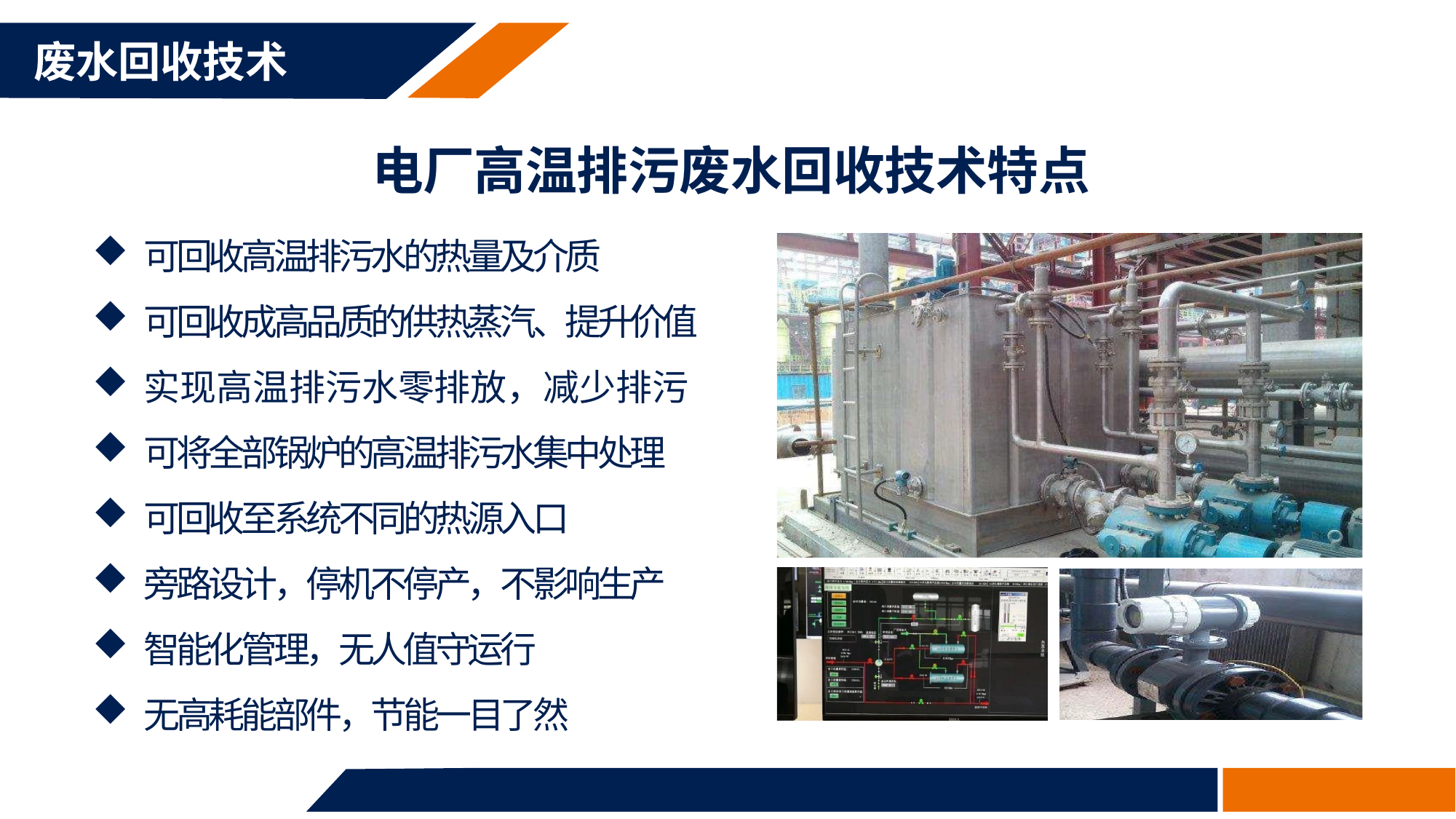

废水回收技术
电厂高温排污废水回收技术特点
可回收高温排污水的热量及介质
可回收成高品质的供热蒸汽、提升价值
实现高温排污水零排放，减少排污
可将全部锅炉的高温排污水集中处理
可回收至系统不同的热源入口
旁路设计，停机不停产，不影响生产
智能化管理，无人值守运行
无高耗能部件，节能一目了然